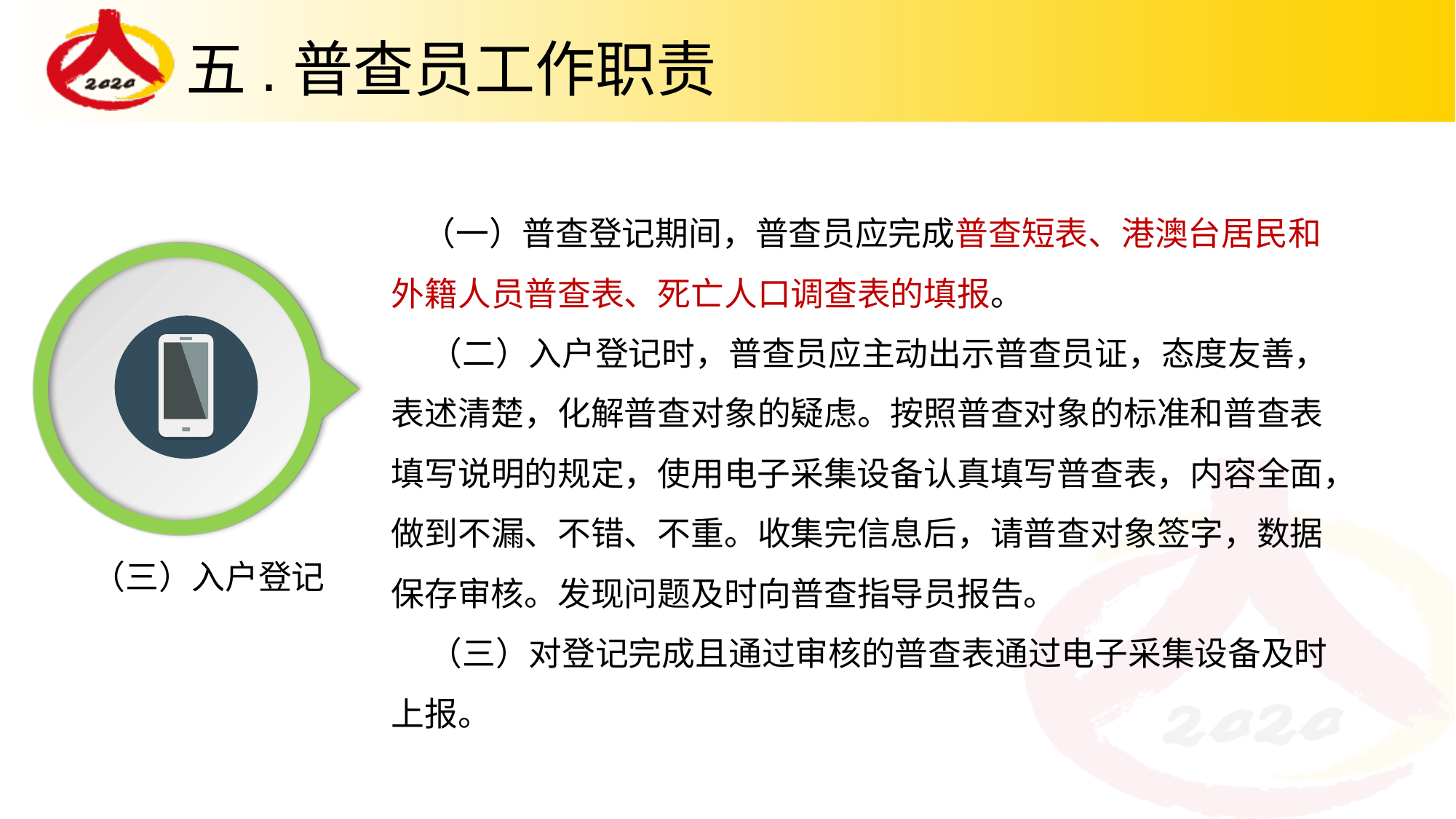

五.普查员工作职责
    （一）普查登记期间，普查员应完成普查短表、港澳台居民和外籍人员普查表、死亡人口调查表的填报。
    （二）入户登记时，普查员应主动出示普查员证，态度友善，表述清楚，化解普查对象的疑虑。按照普查对象的标准和普查表填写说明的规定，使用电子采集设备认真填写普查表，内容全面，做到不漏、不错、不重。收集完信息后，请普查对象签字，数据保存审核。发现问题及时向普查指导员报告。
    （三）对登记完成且通过审核的普查表通过电子采集设备及时上报。

（三）入户登记
29